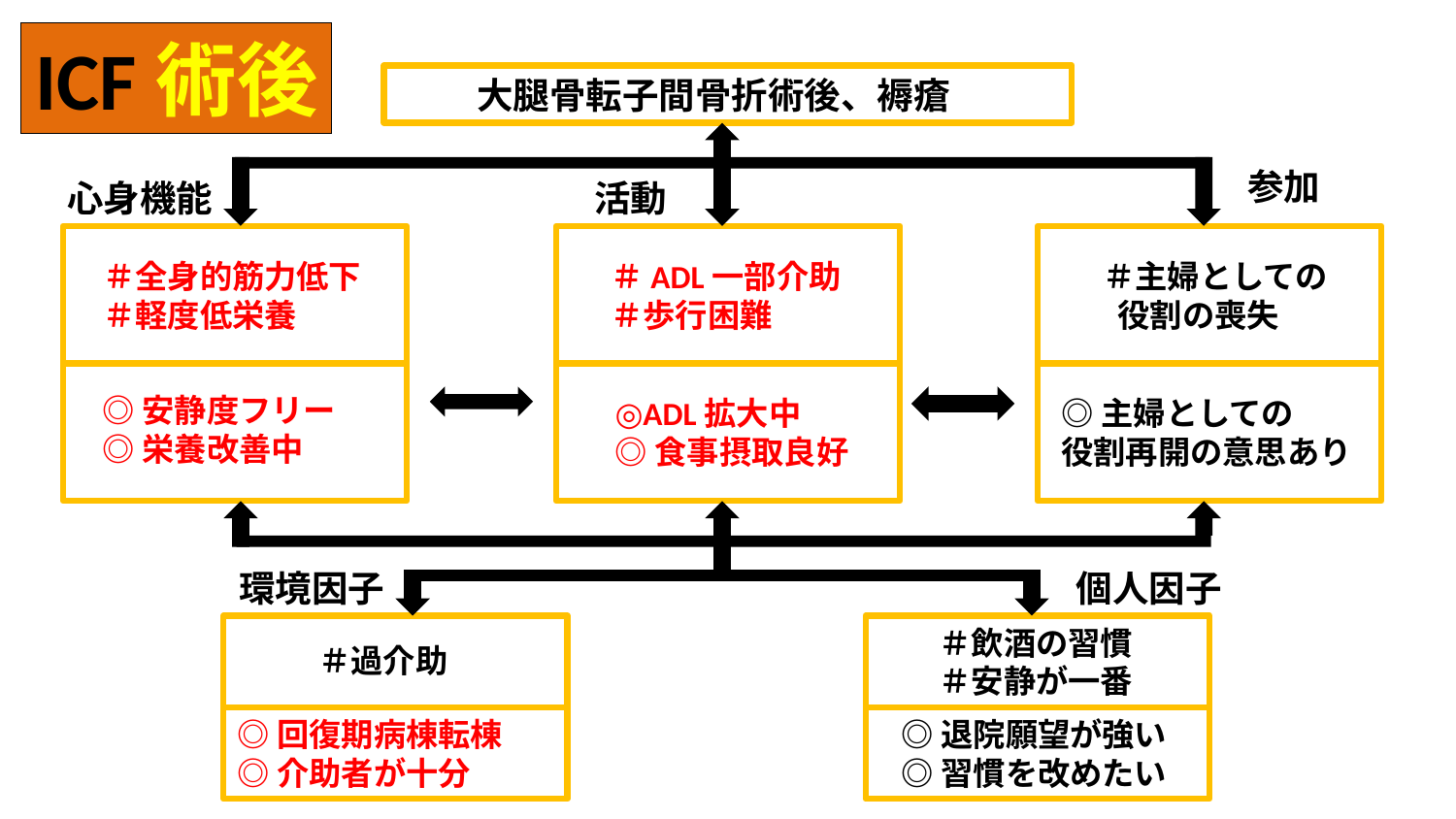

ICF術後

大腿骨転子間骨折術後、褥瘡

参加
心身機能
活動

＃全身的筋力低下
＃軽度低栄養
＃ADL一部介助
＃歩行困難
＃主婦としての
 役割の喪失
◎安静度フリー
◎栄養改善中

◎ADL拡大中
◎食事摂取良好
◎主婦としての
役割再開の意思あり

環境因子
個人因子

＃飲酒の習慣
＃安静が一番

＃過介助
◎回復期病棟転棟
◎介助者が十分
◎退院願望が強い
◎習慣を改めたい